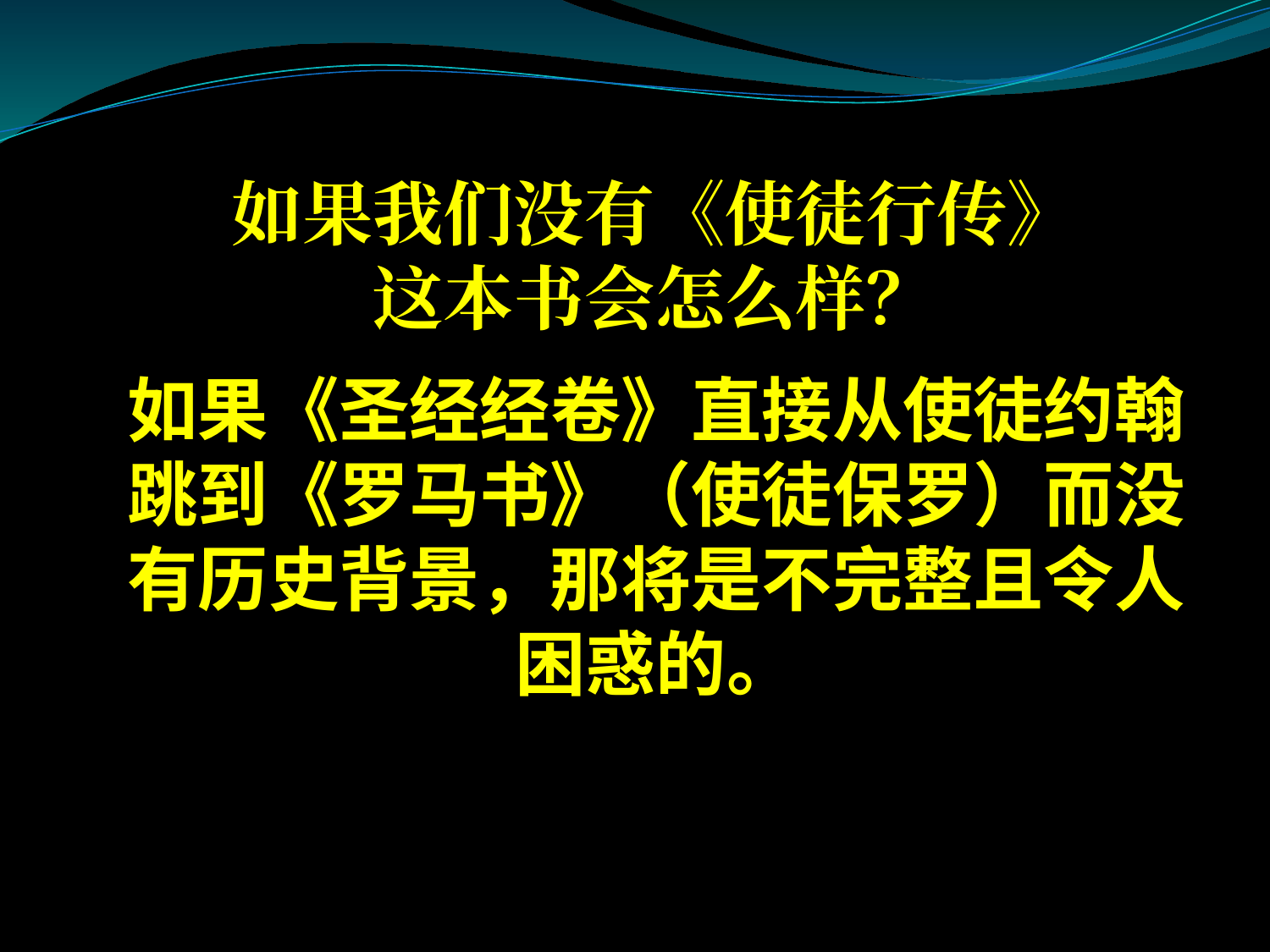

# 如果我们没有《使徒行传》 这本书会怎么样？
如果《圣经经卷》直接从使徒约翰跳到《罗马书》（使徒保罗）而没有历史背景，那将是不完整且令人困惑的。